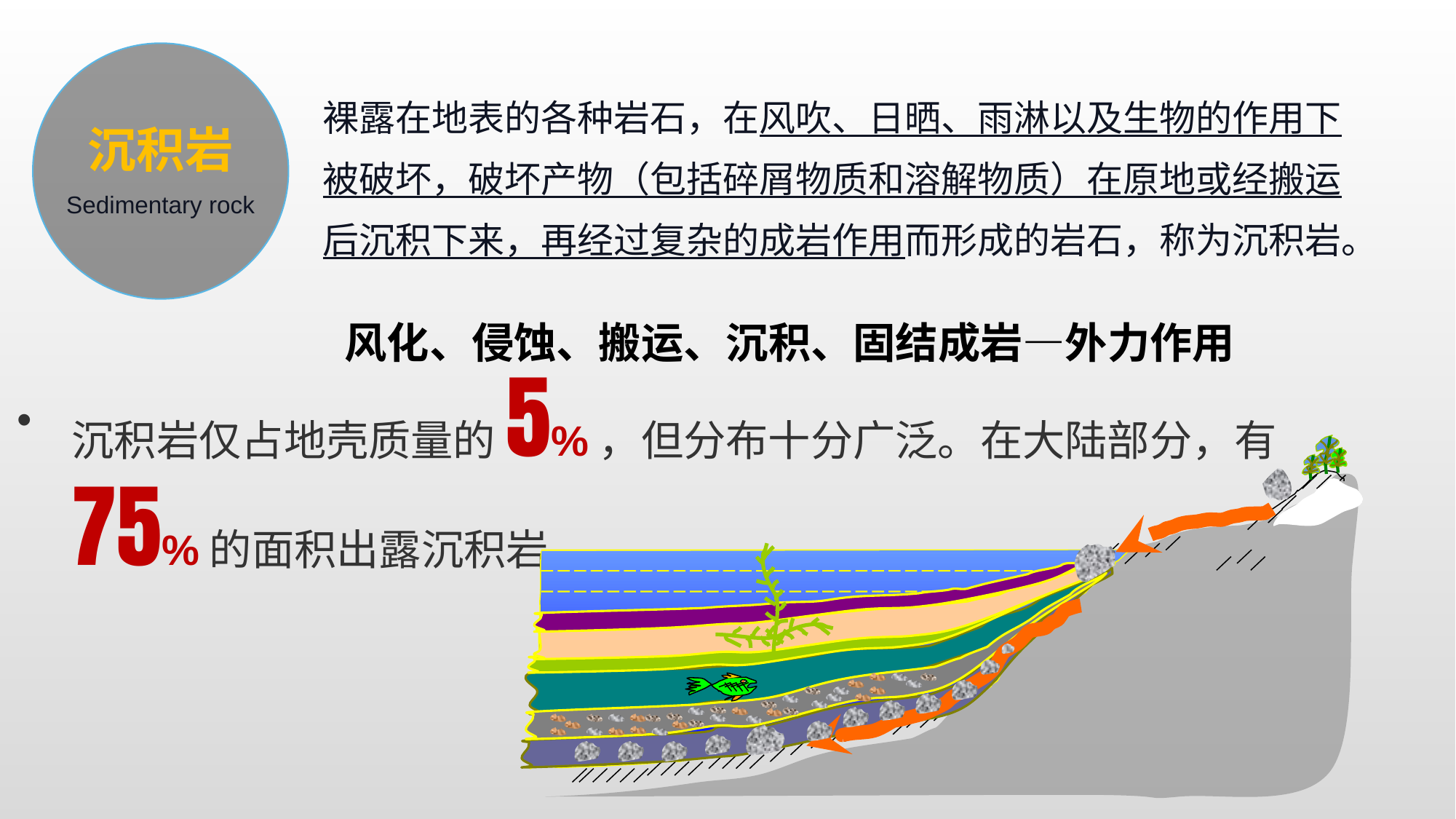

沉积岩
Sedimentary rock
裸露在地表的各种岩石，在风吹、日晒、雨淋以及生物的作用下被破坏，破坏产物（包括碎屑物质和溶解物质）在原地或经搬运后沉积下来，再经过复杂的成岩作用而形成的岩石，称为沉积岩。

风化、侵蚀、搬运、沉积、固结成岩—外力作用
沉积岩仅占地壳质量的5%，但分布十分广泛。在大陆部分，有75%的面积出露沉积岩。